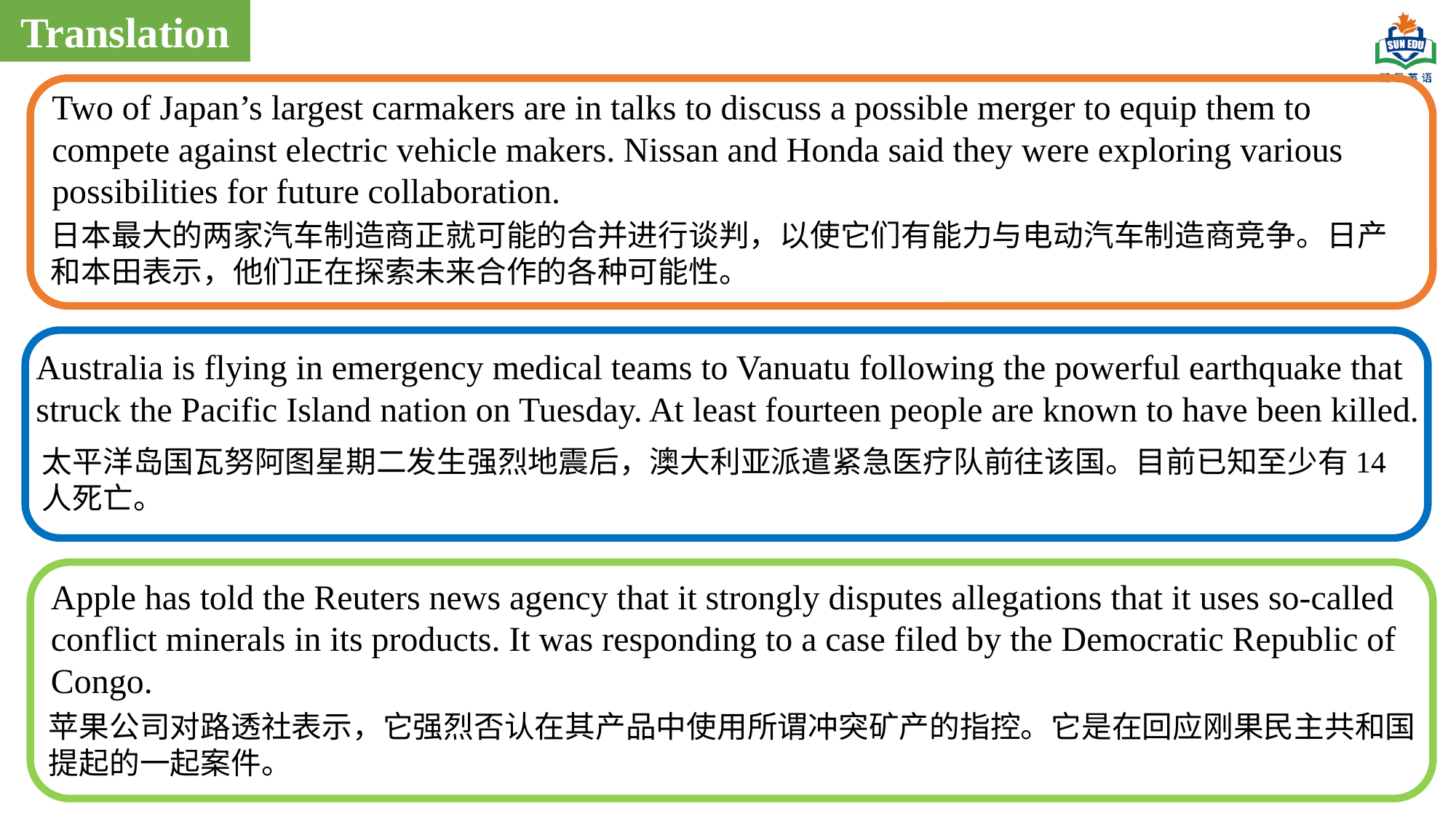

Translation

Two of Japan’s largest carmakers are in talks to discuss a possible merger to equip them to compete against electric vehicle makers. Nissan and Honda said they were exploring various possibilities for future collaboration.
日本最大的两家汽车制造商正就可能的合并进行谈判，以使它们有能力与电动汽车制造商竞争。日产和本田表示，他们正在探索未来合作的各种可能性。

Australia is flying in emergency medical teams to Vanuatu following the powerful earthquake that struck the Pacific Island nation on Tuesday. At least fourteen people are known to have been killed.
太平洋岛国瓦努阿图星期二发生强烈地震后，澳大利亚派遣紧急医疗队前往该国。目前已知至少有14人死亡。

Apple has told the Reuters news agency that it strongly disputes allegations that it uses so-called conflict minerals in its products. It was responding to a case filed by the Democratic Republic of Congo.
苹果公司对路透社表示，它强烈否认在其产品中使用所谓冲突矿产的指控。它是在回应刚果民主共和国提起的一起案件。